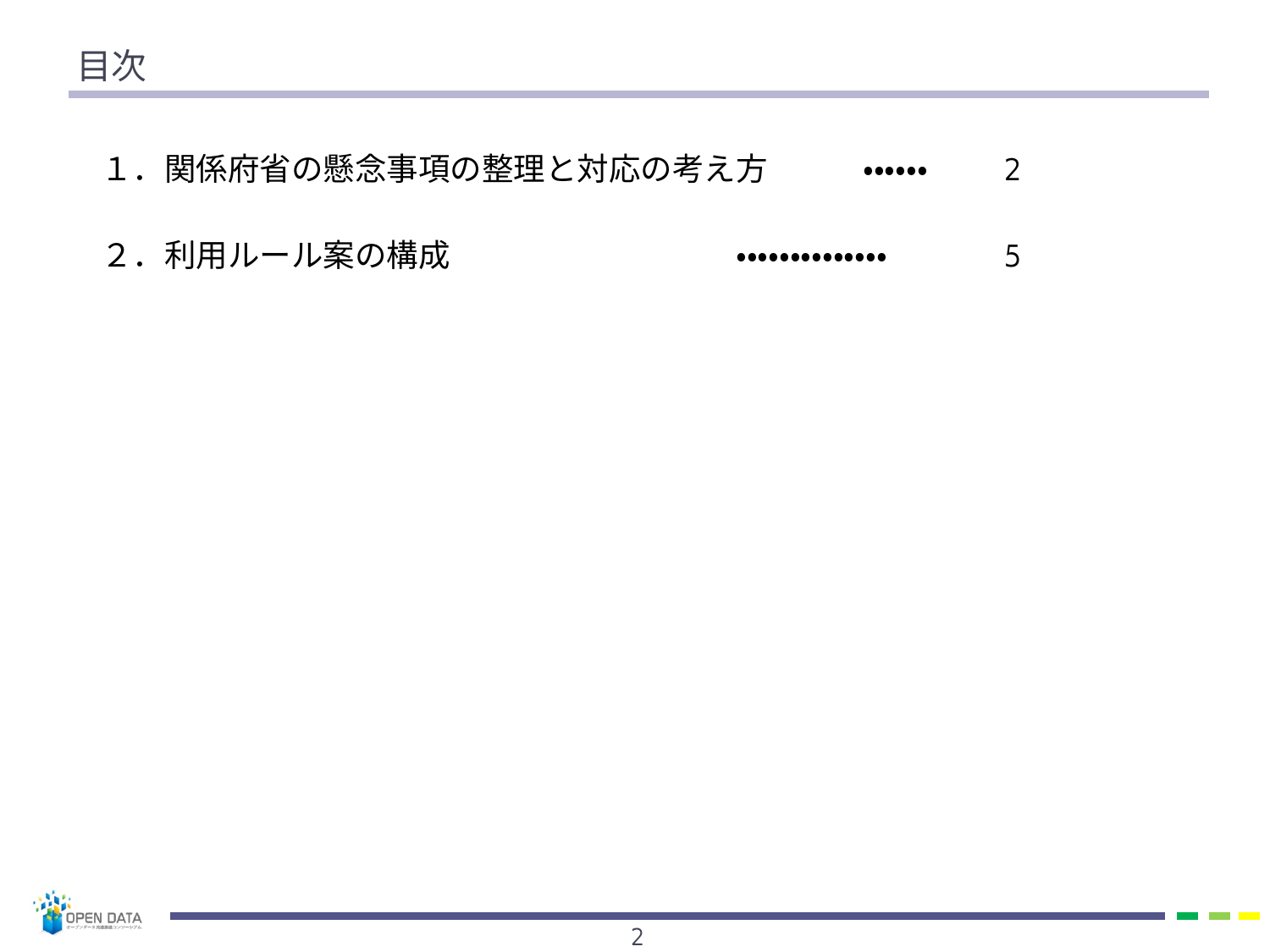

# 目次
１．関係府省の懸念事項の整理と対応の考え方	・・・・・・ 	 2

２．利用ルール案の構成			・・・・・・・・・・・・・・ 	 5

2